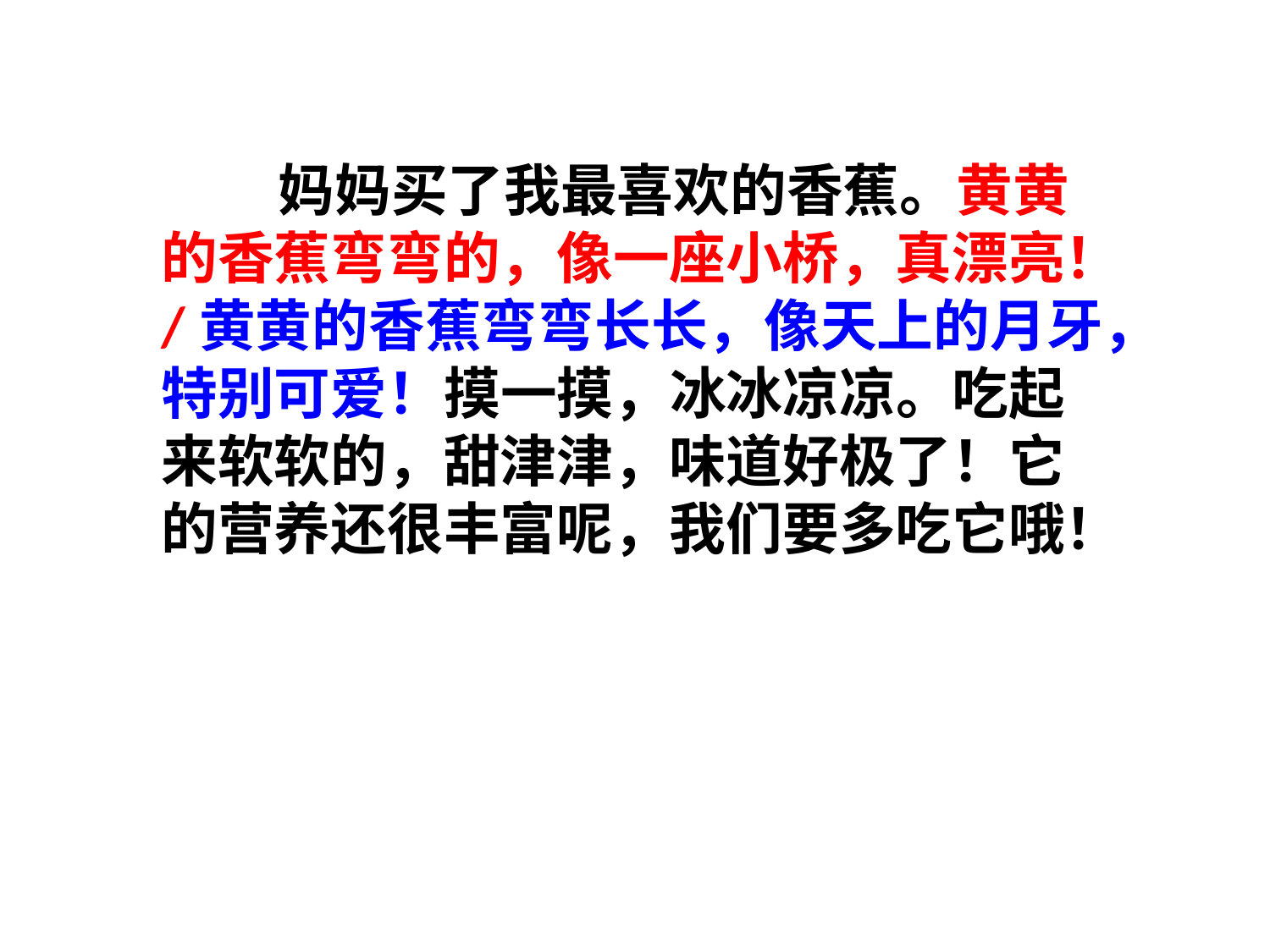

妈妈买了我最喜欢的香蕉。黄黄的香蕉弯弯的，像一座小桥，真漂亮！/黄黄的香蕉弯弯长长，像天上的月牙，特别可爱！摸一摸，冰冰凉凉。吃起来软软的，甜津津，味道好极了！它的营养还很丰富呢，我们要多吃它哦！